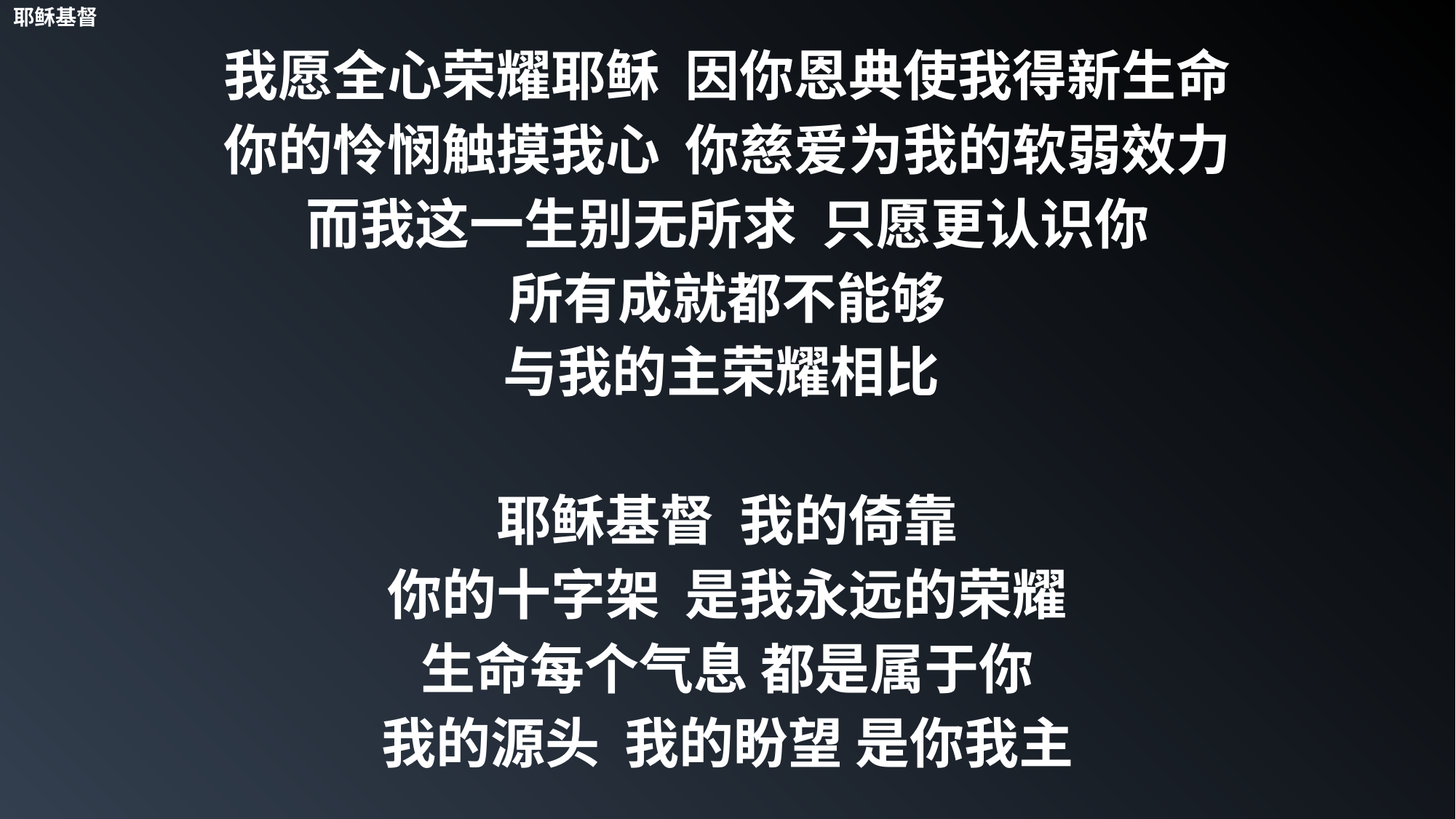

耶稣基督
我愿全心荣耀耶稣  因你恩典使我得新生命
你的怜悯触摸我心  你慈爱为我的软弱效力
而我这一生别无所求  只愿更认识你
所有成就都不能够
与我的主荣耀相比

耶稣基督  我的倚靠
你的十字架  是我永远的荣耀
生命每个气息 都是属于你
我的源头  我的盼望 是你我主